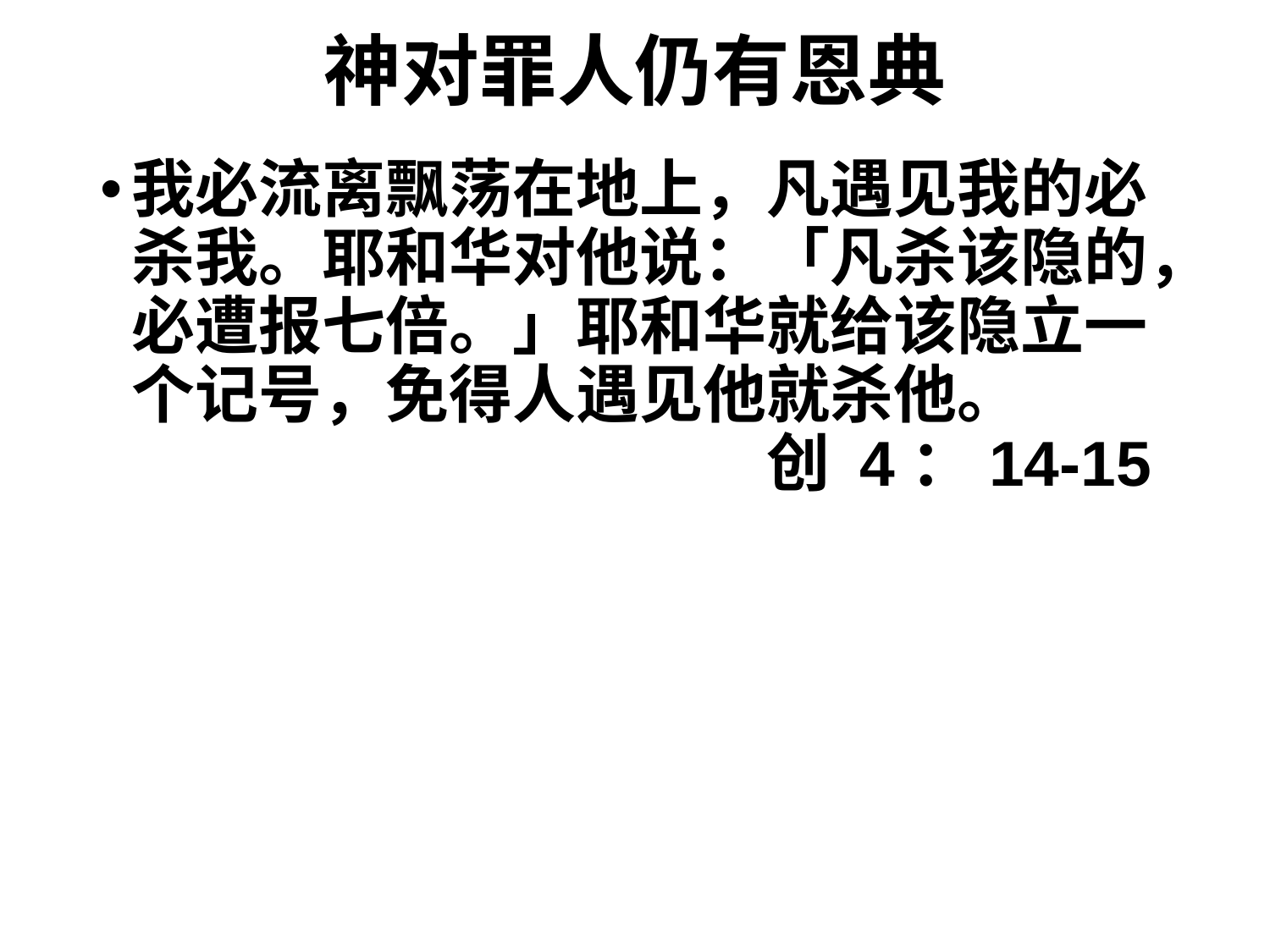

# 神对罪人仍有恩典
我必流离飘荡在地上，凡遇见我的必杀我。耶和华对他说：「凡杀该隐的，必遭报七倍。」耶和华就给该隐立一个记号，免得人遇见他就杀他。						创 4：14-15